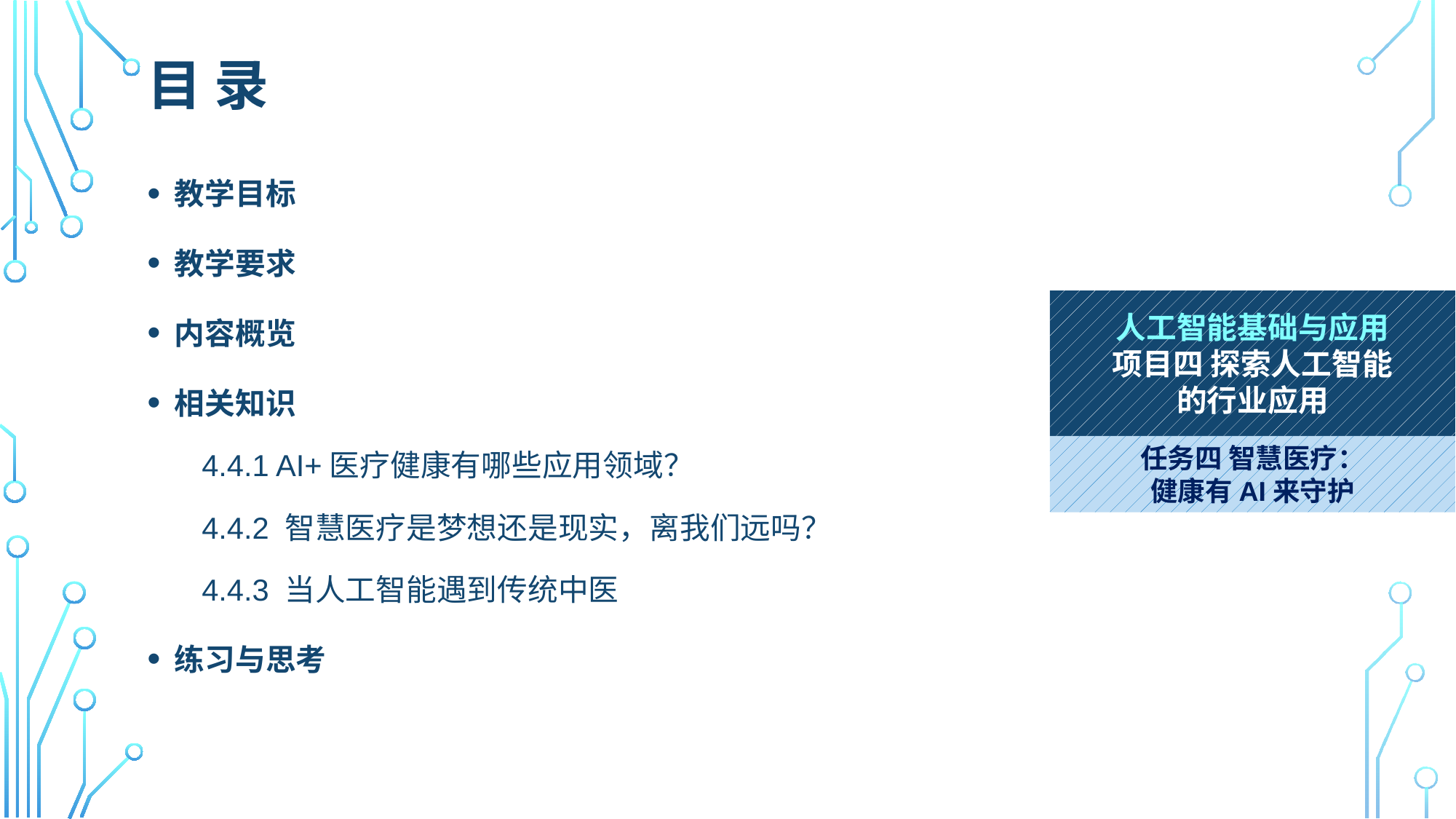

# 目 录
教学目标
教学要求
内容概览
相关知识
4.4.1 AI+医疗健康有哪些应用领域？
4.4.2 智慧医疗是梦想还是现实，离我们远吗？
4.4.3 当人工智能遇到传统中医
练习与思考
人工智能基础与应用
项目四 探索人工智能
的行业应用
任务四 智慧医疗：
健康有AI来守护